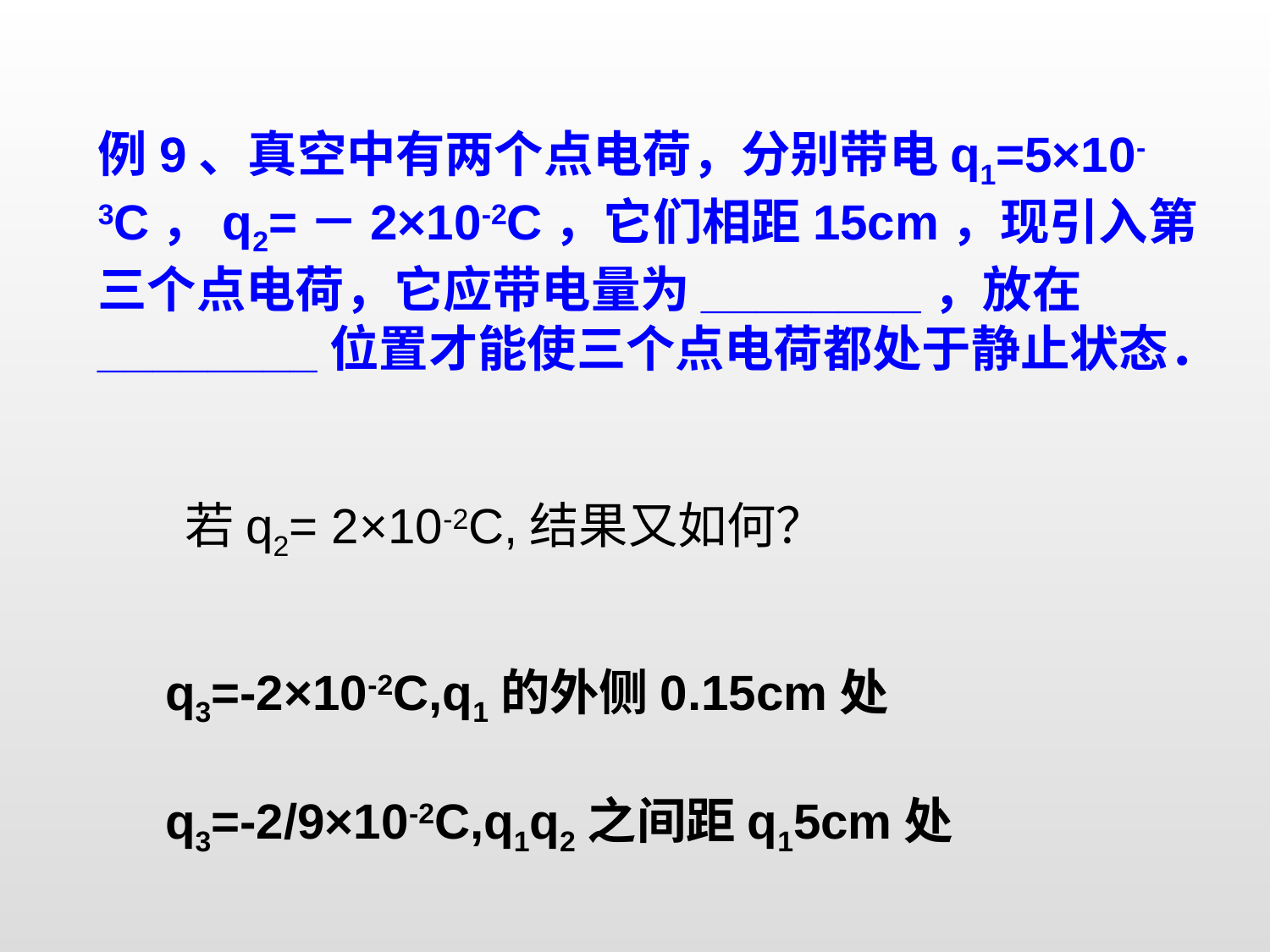

例9、真空中有两个点电荷，分别带电q1=5×10-3C，q2=－2×10-2C，它们相距15cm，现引入第三个点电荷，它应带电量为________，放在________位置才能使三个点电荷都处于静止状态．

若q2= 2×10-2C,结果又如何？
q3=-2×10-2C,q1的外侧0.15cm处

q3=-2/9×10-2C,q1q2之间距q15cm处